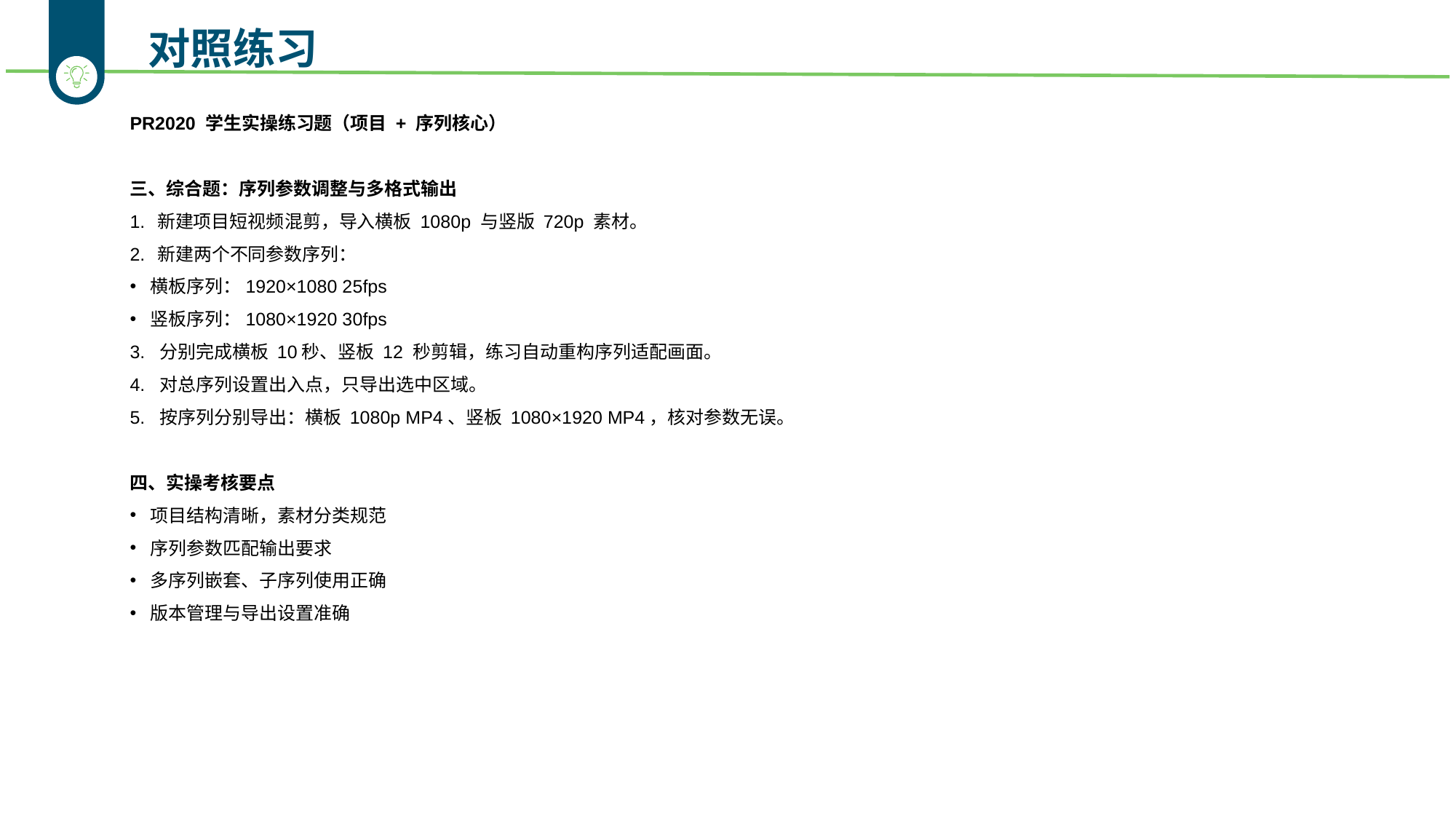

对照练习

PR2020 学生实操练习题（项目 + 序列核心）

三、综合题：序列参数调整与多格式输出
新建项目短视频混剪，导入横板 1080p 与竖版 720p 素材。
新建两个不同参数序列：
横板序列：1920×1080 25fps
竖板序列：1080×1920 30fps
3.  分别完成横板 10秒、竖板 12 秒剪辑，练习自动重构序列适配画面。
4.  对总序列设置出入点，只导出选中区域。
5.  按序列分别导出：横板 1080p MP4、竖板 1080×1920 MP4，核对参数无误。

四、实操考核要点
项目结构清晰，素材分类规范
序列参数匹配输出要求
多序列嵌套、子序列使用正确
版本管理与导出设置准确